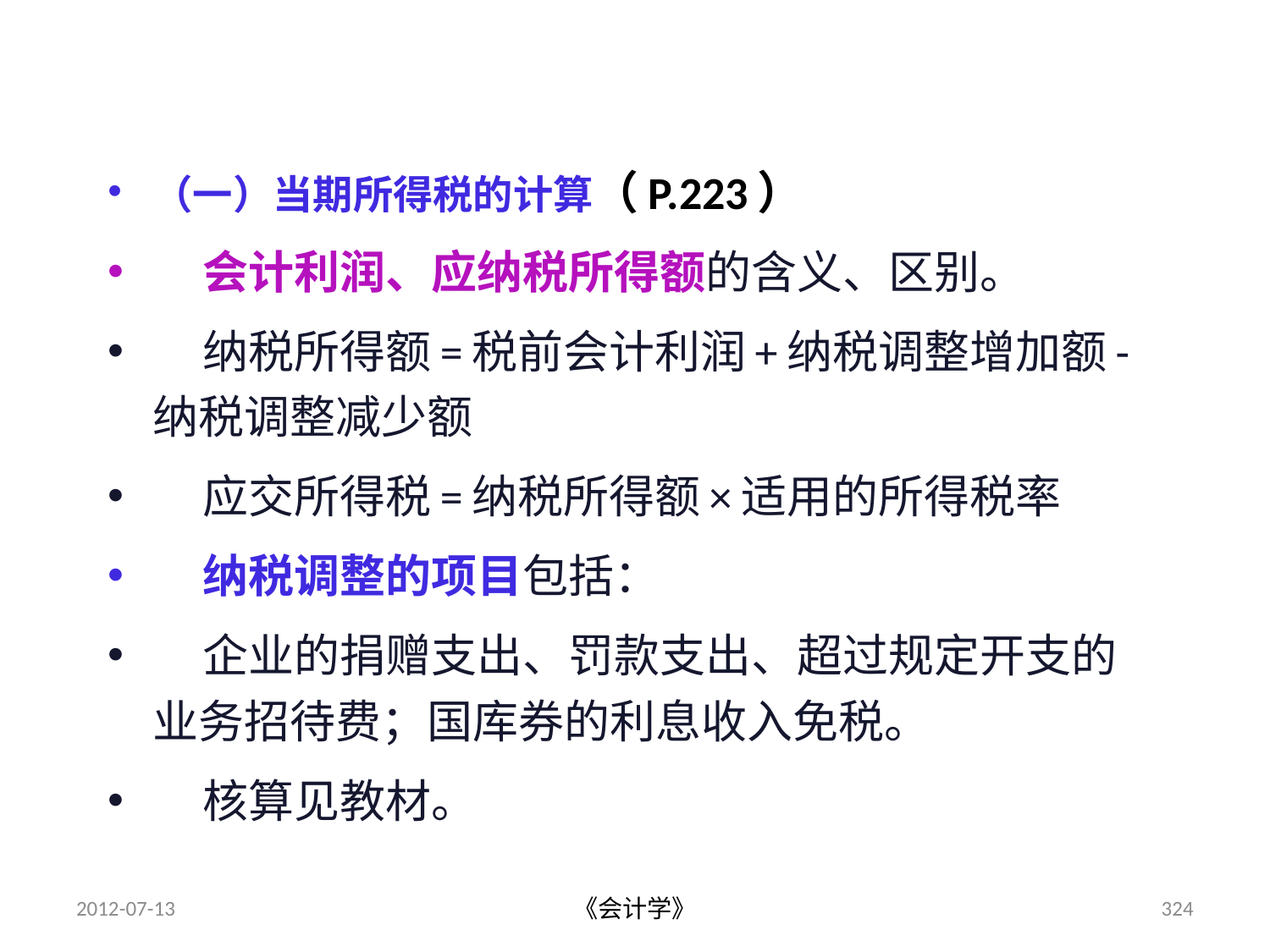

# 三、所得税费用的核算
（一）当期所得税的计算（P.223）
    会计利润、应纳税所得额的含义、区别。
    纳税所得额=税前会计利润+纳税调整增加额-纳税调整减少额
    应交所得税=纳税所得额×适用的所得税率
    纳税调整的项目包括：
    企业的捐赠支出、罚款支出、超过规定开支的业务招待费；国库券的利息收入免税。
    核算见教材。
2012-07-13
《会计学》
324